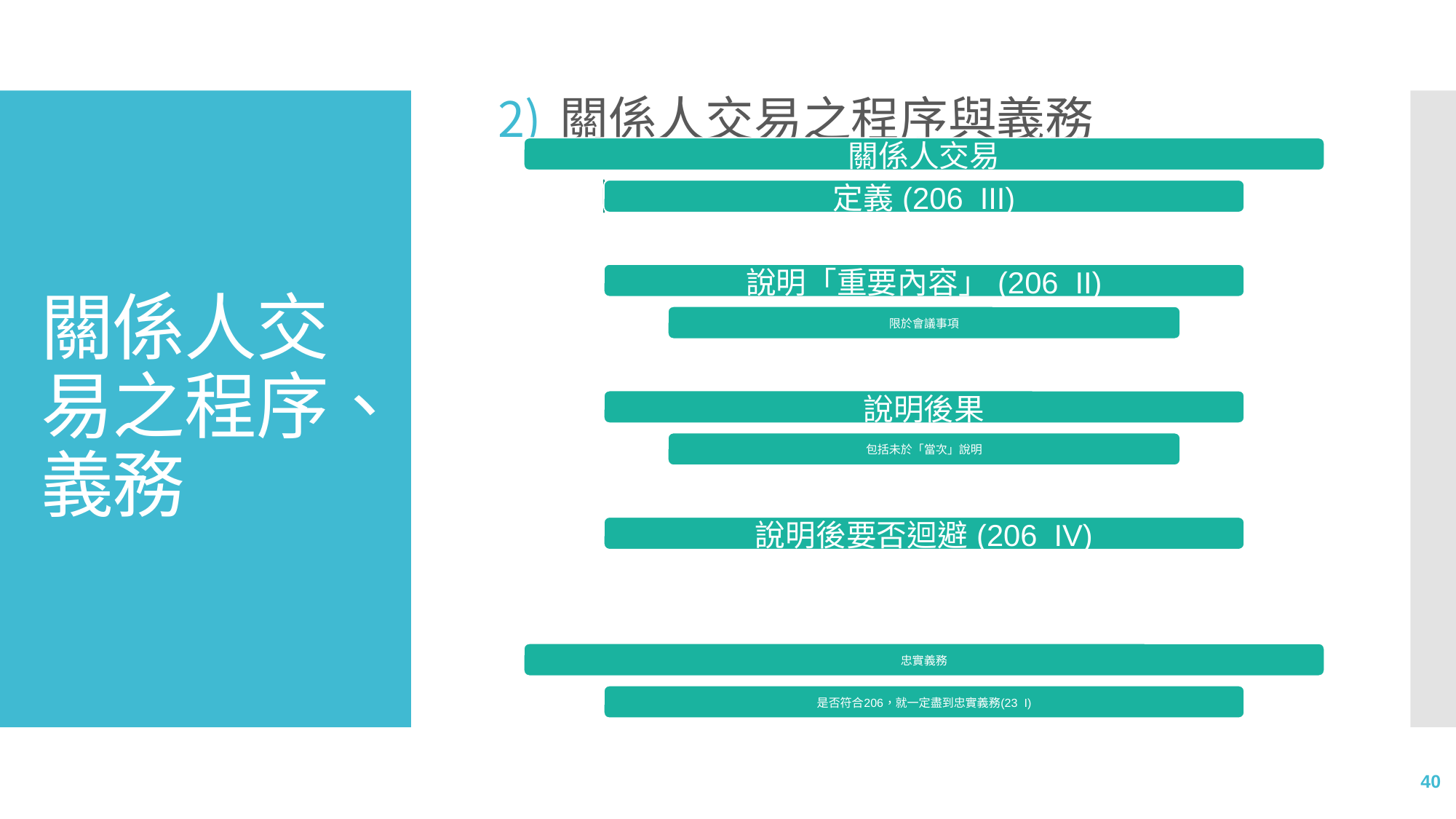

關係人交易之程序與義務
# 關係人交易之程序、義務
關係人交易
定義(206  III)
說明「重要內容」(206  II)
說明後果
說明後要否迴避(206  IV)
限於會議事項
包括未於「當次」說明
忠實義務
是否符合206，就一定盡到忠實義務(23  I)
40